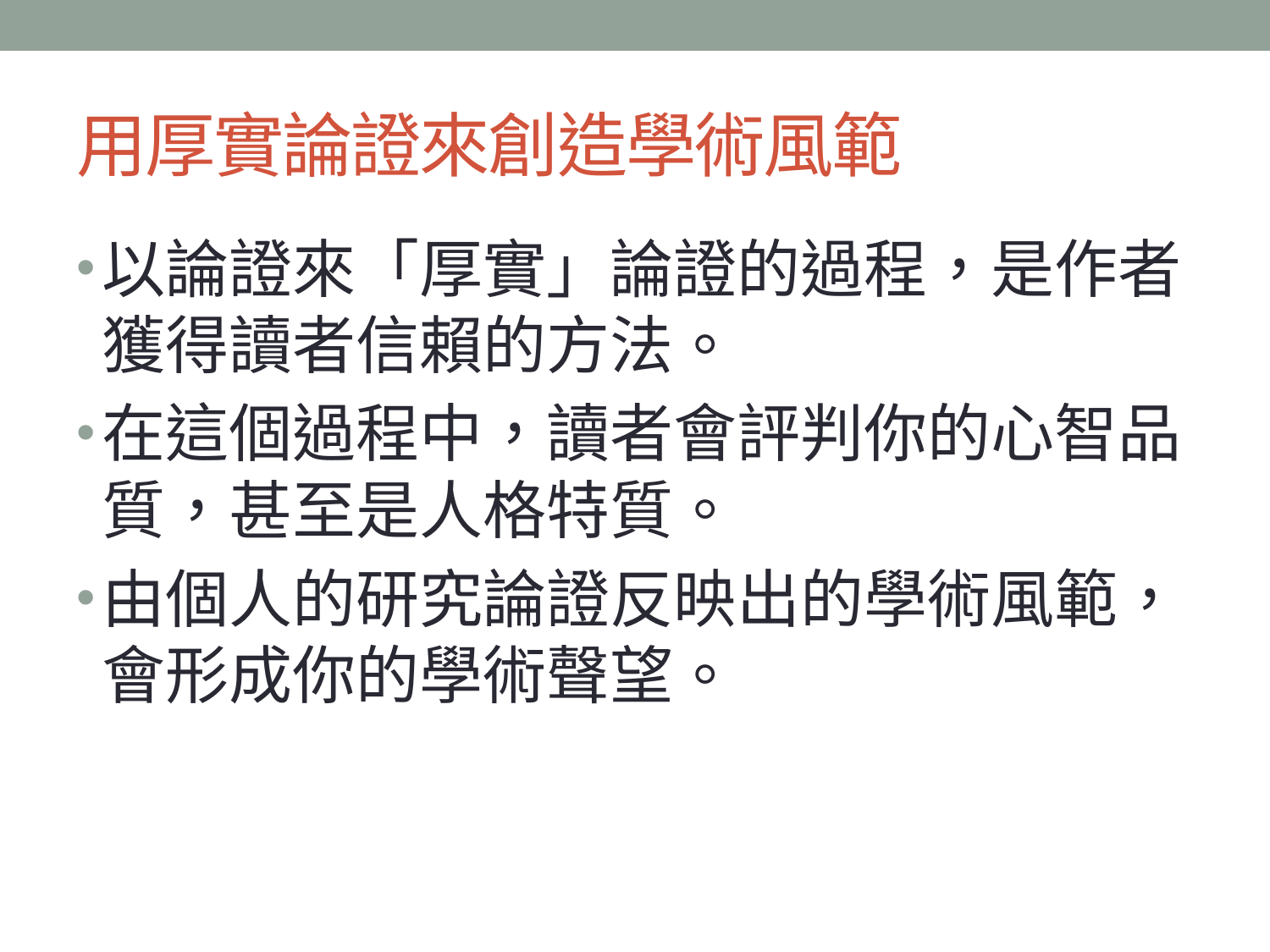

# 用厚實論證來創造學術風範
以論證來「厚實」論證的過程，是作者獲得讀者信賴的方法。
在這個過程中，讀者會評判你的心智品質，甚至是人格特質。
由個人的研究論證反映出的學術風範，會形成你的學術聲望。